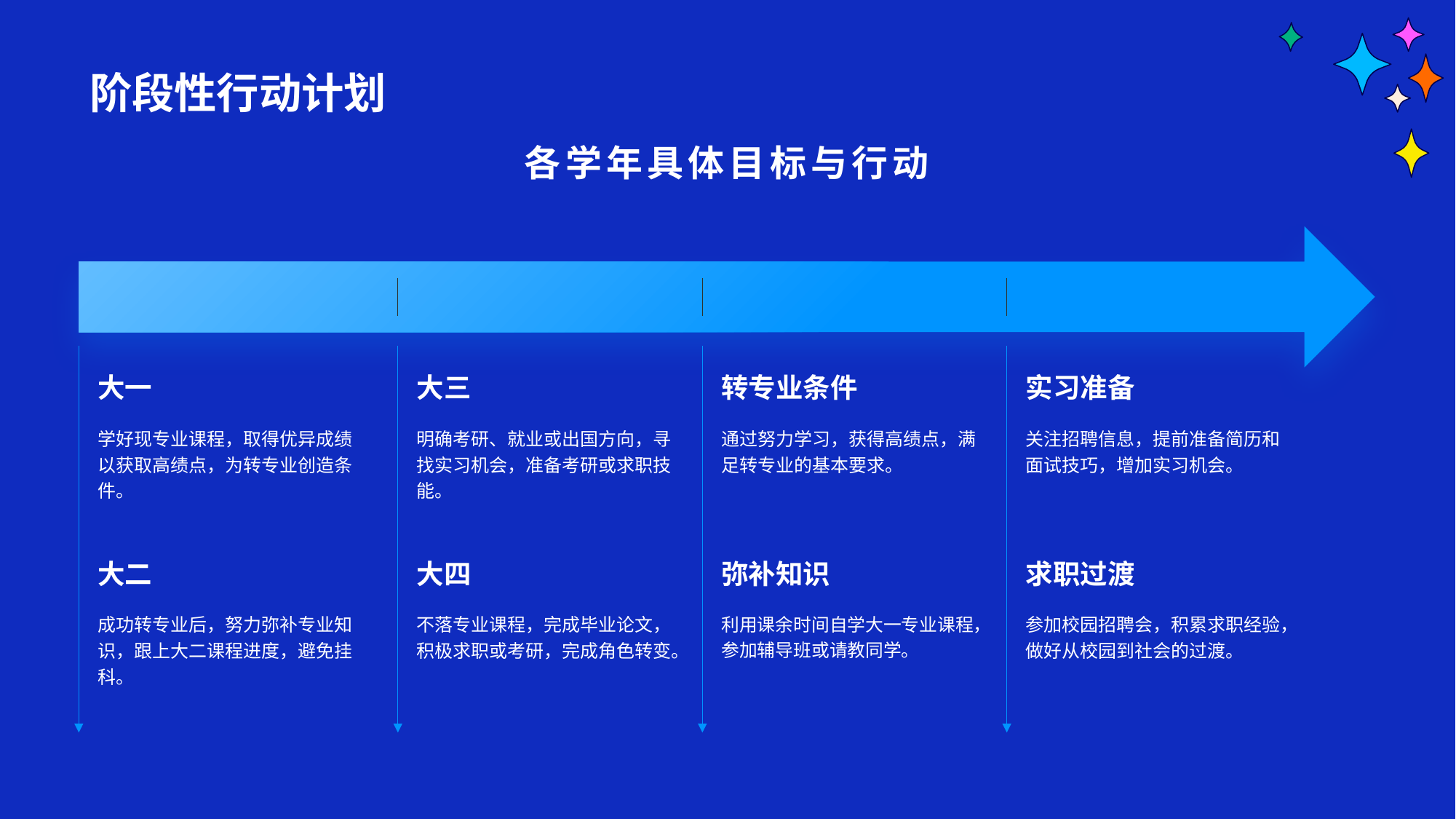

# 阶段性行动计划
各学年具体目标与行动

大一
学好现专业课程，取得优异成绩以获取高绩点，为转专业创造条件。

大二
成功转专业后，努力弥补专业知识，跟上大二课程进度，避免挂科。

大三
明确考研、就业或出国方向，寻找实习机会，准备考研或求职技能。

大四
不落专业课程，完成毕业论文，积极求职或考研，完成角色转变。
转专业条件
通过努力学习，获得高绩点，满足转专业的基本要求。
实习准备
关注招聘信息，提前准备简历和面试技巧，增加实习机会。
弥补知识
利用课余时间自学大一专业课程，参加辅导班或请教同学。
求职过渡
参加校园招聘会，积累求职经验，做好从校园到社会的过渡。